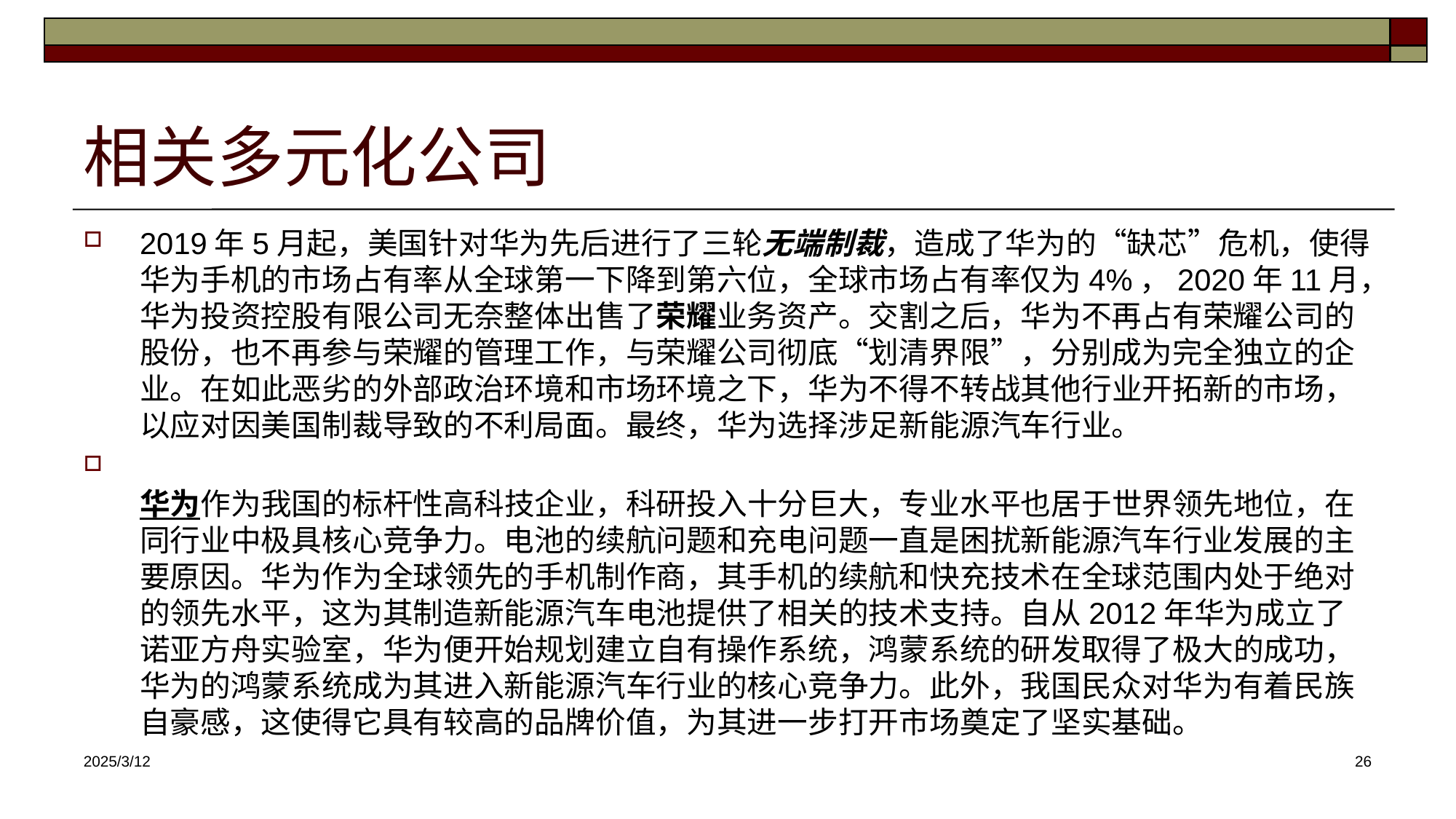

# 相关多元化公司
2019年5月起，美国针对华为先后进行了三轮无端制裁，造成了华为的“缺芯”危机，使得华为手机的市场占有率从全球第一下降到第六位，全球市场占有率仅为4%，2020年11月，华为投资控股有限公司无奈整体出售了荣耀业务资产。交割之后，华为不再占有荣耀公司的股份，也不再参与荣耀的管理工作，与荣耀公司彻底“划清界限”，分别成为完全独立的企业。在如此恶劣的外部政治环境和市场环境之下，华为不得不转战其他行业开拓新的市场，以应对因美国制裁导致的不利局面。最终，华为选择涉足新能源汽车行业。
华为作为我国的标杆性高科技企业，科研投入十分巨大，专业水平也居于世界领先地位，在同行业中极具核心竞争力。电池的续航问题和充电问题一直是困扰新能源汽车行业发展的主要原因。华为作为全球领先的手机制作商，其手机的续航和快充技术在全球范围内处于绝对的领先水平，这为其制造新能源汽车电池提供了相关的技术支持。自从2012年华为成立了诺亚方舟实验室，华为便开始规划建立自有操作系统，鸿蒙系统的研发取得了极大的成功，华为的鸿蒙系统成为其进入新能源汽车行业的核心竞争力。此外，我国民众对华为有着民族自豪感，这使得它具有较高的品牌价值，为其进一步打开市场奠定了坚实基础。

2025/3/12
26